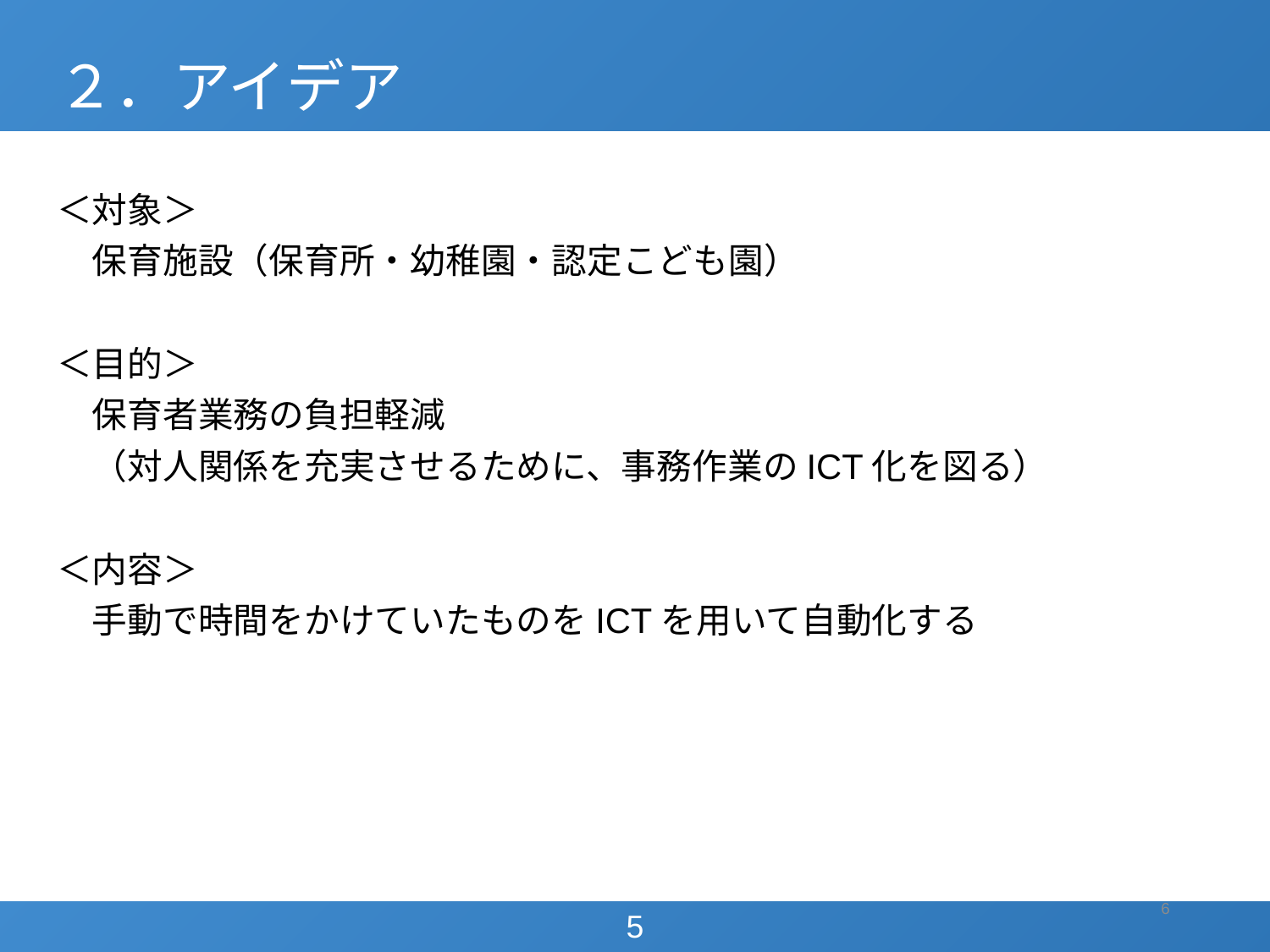

# ２．アイデア

＜対象＞
　保育施設（保育所・幼稚園・認定こども園）

＜目的＞
　保育者業務の負担軽減
　（対人関係を充実させるために、事務作業のICT化を図る）

＜内容＞
　手動で時間をかけていたものをICTを用いて自動化する

6
5